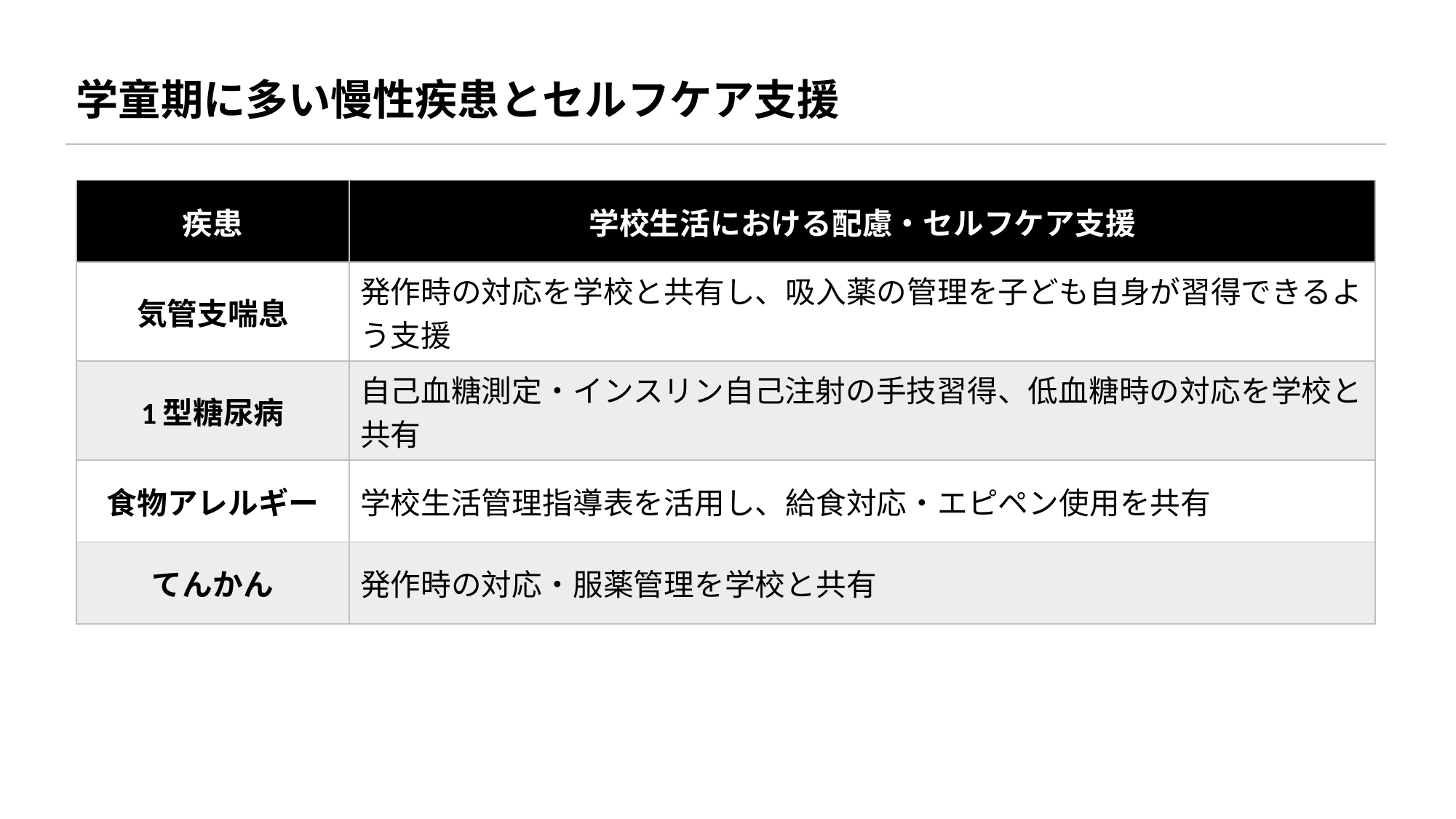

学童期に多い慢性疾患とセルフケア支援

| 疾患 | 学校生活における配慮・セルフケア支援 |
| --- | --- |
| 気管支喘息 | 発作時の対応を学校と共有し、吸入薬の管理を子ども自身が習得できるよう支援 |
| 1型糖尿病 | 自己血糖測定・インスリン自己注射の手技習得、低血糖時の対応を学校と共有 |
| 食物アレルギー | 学校生活管理指導表を活用し、給食対応・エピペン使用を共有 |
| てんかん | 発作時の対応・服薬管理を学校と共有 |